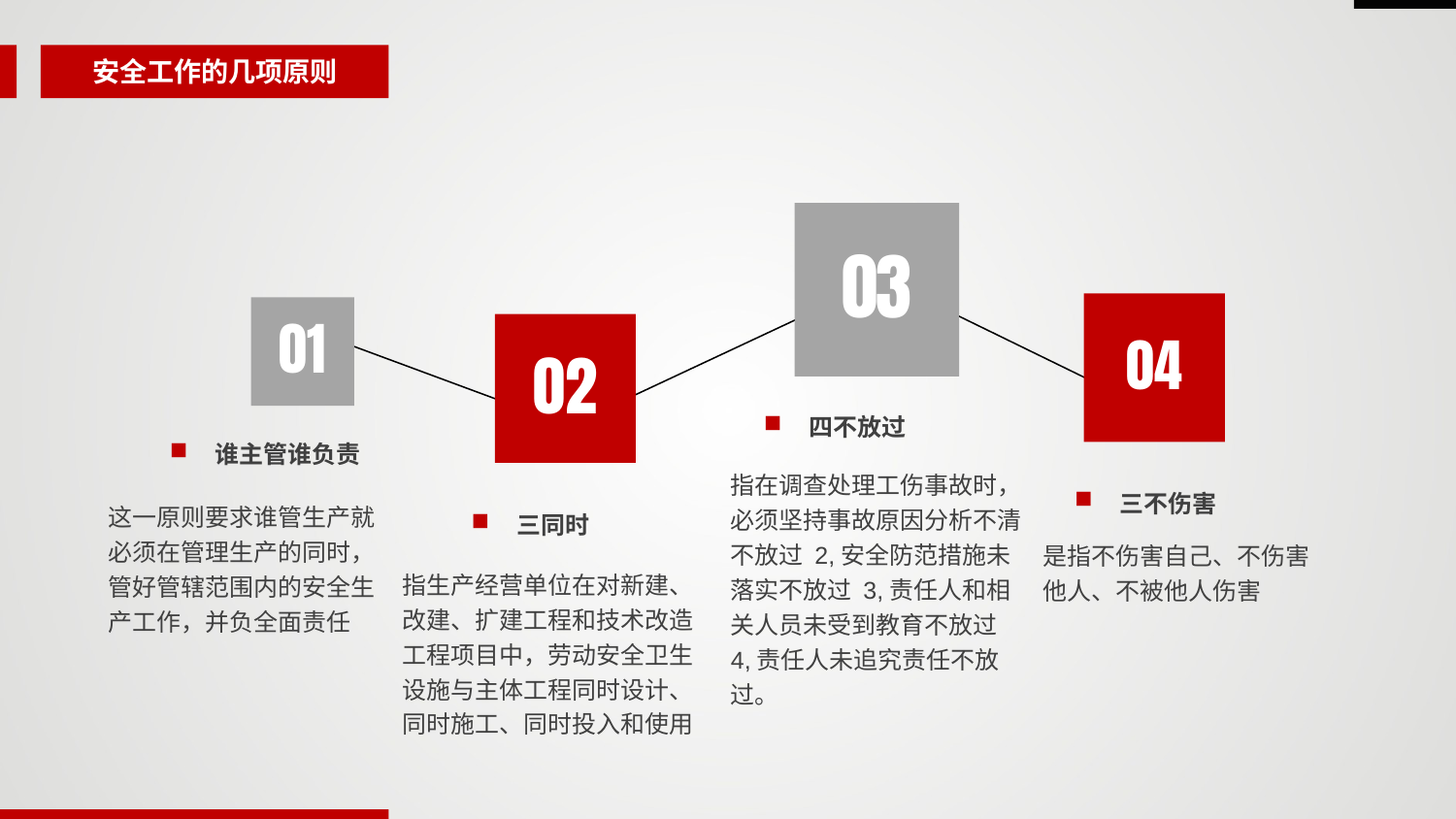

安全工作的几项原则

03

04

01

02
四不放过
谁主管谁负责
指在调查处理工伤事故时，必须坚持事故原因分析不清不放过 2,安全防范措施未落实不放过 3,责任人和相关人员未受到教育不放过4,责任人未追究责任不放过。
三不伤害
这一原则要求谁管生产就必须在管理生产的同时，管好管辖范围内的安全生产工作，并负全面责任
三同时
是指不伤害自己、不伤害他人、不被他人伤害
指生产经营单位在对新建、改建、扩建工程和技术改造工程项目中，劳动安全卫生设施与主体工程同时设计、同时施工、同时投入和使用